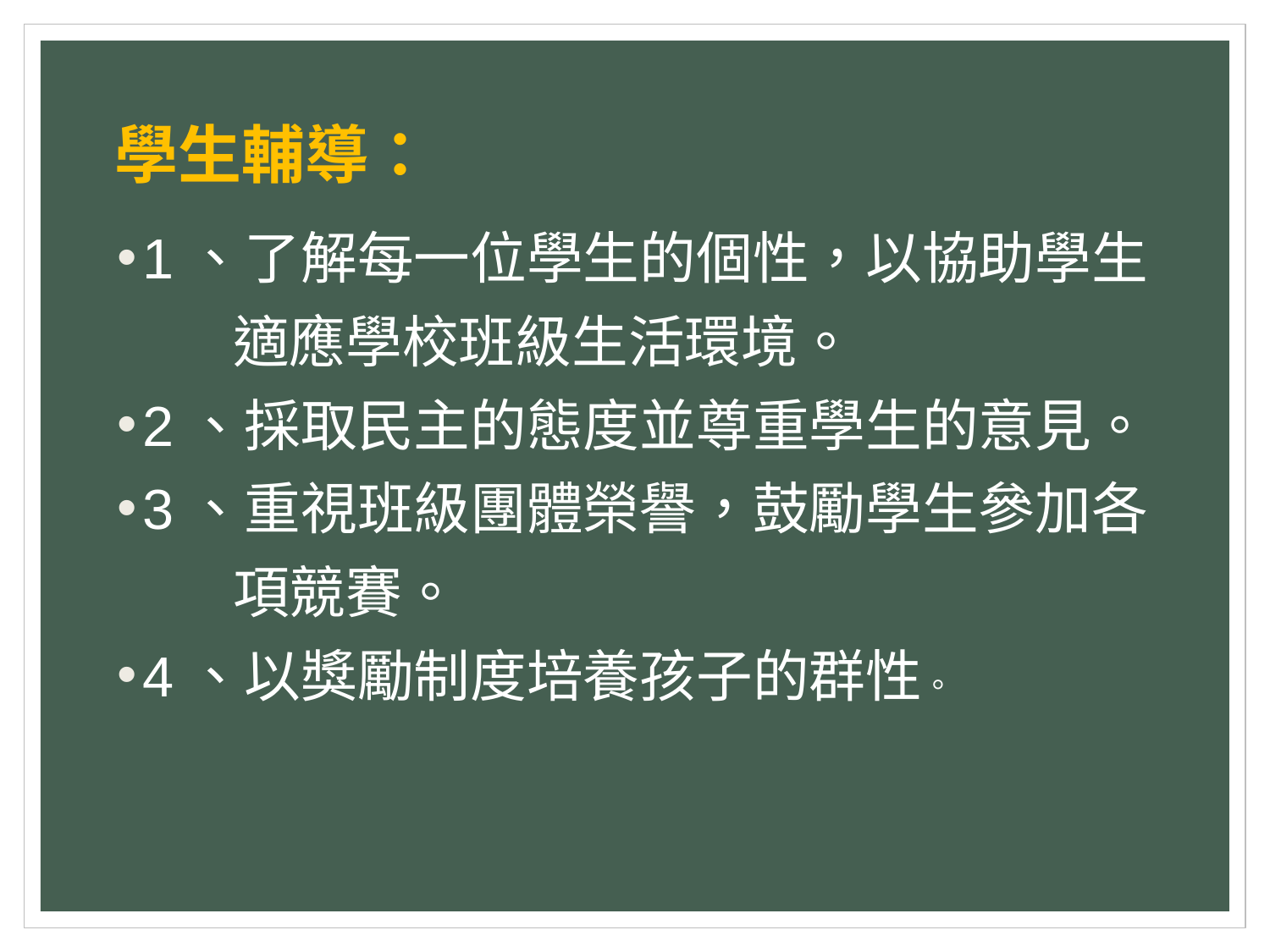

# 學生輔導：
1、了解每一位學生的個性，以協助學生
        適應學校班級生活環境。
2、採取民主的態度並尊重學生的意見。
3、重視班級團體榮譽，鼓勵學生參加各
        項競賽。
4、以獎勵制度培養孩子的群性。